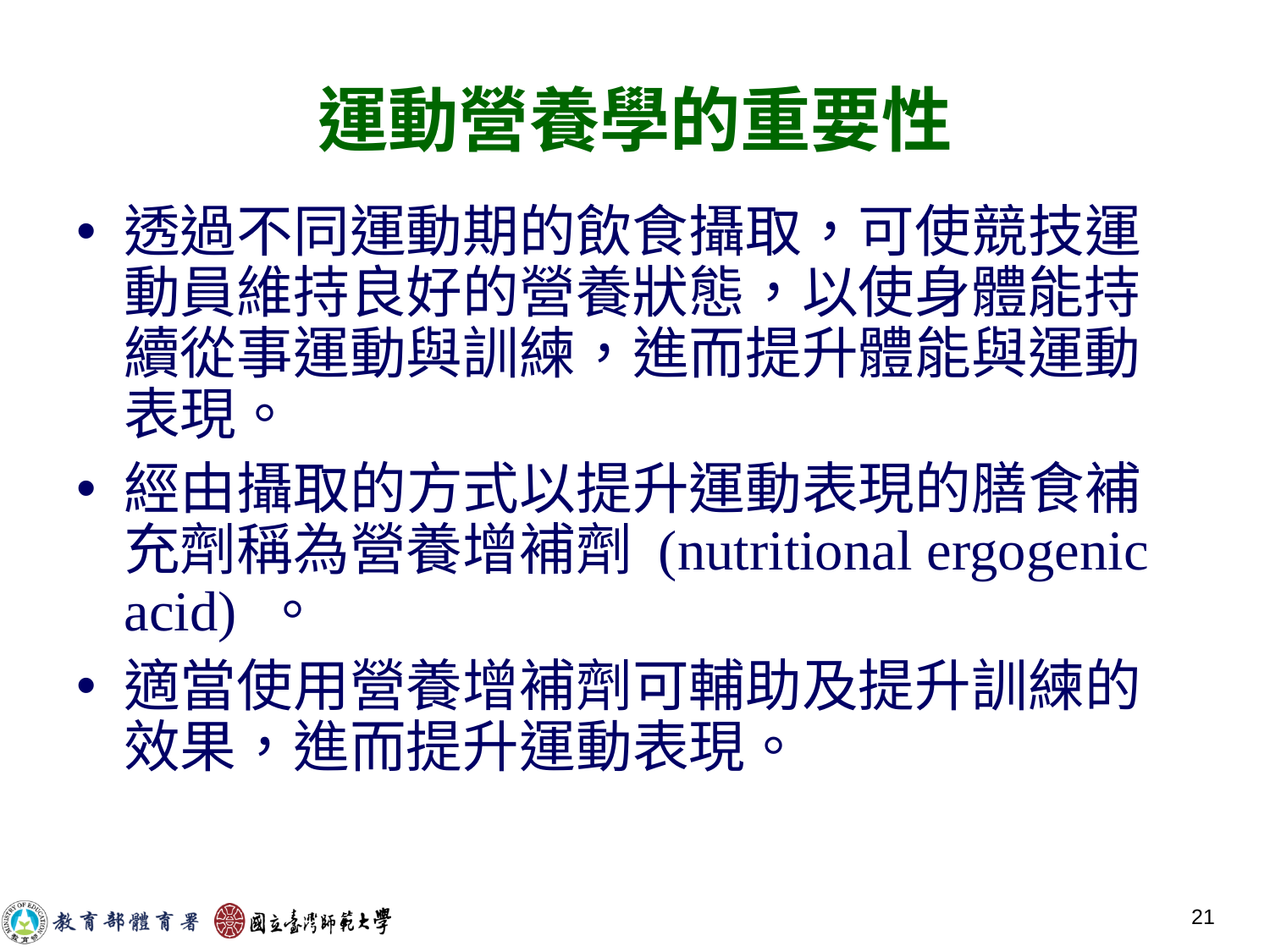

# 運動營養學的重要性
透過不同運動期的飲食攝取，可使競技運動員維持良好的營養狀態，以使身體能持續從事運動與訓練，進而提升體能與運動表現。
經由攝取的方式以提升運動表現的膳食補充劑稱為營養增補劑 (nutritional ergogenic acid) 。
適當使用營養增補劑可輔助及提升訓練的效果，進而提升運動表現。

21